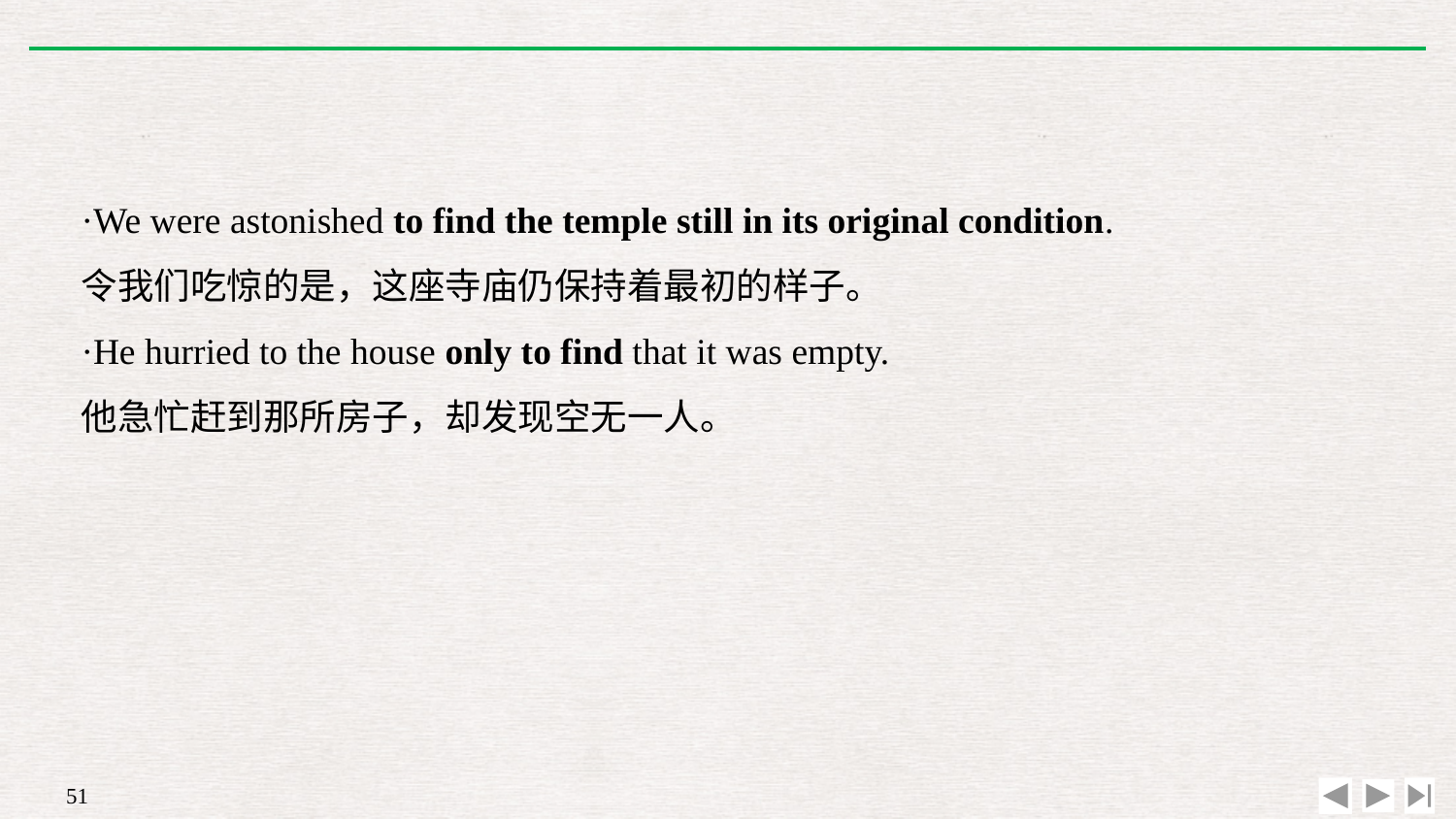

·We were astonished to find the temple still in its original condition.
令我们吃惊的是，这座寺庙仍保持着最初的样子。
·He hurried to the house only to find that it was empty.
他急忙赶到那所房子，却发现空无一人。